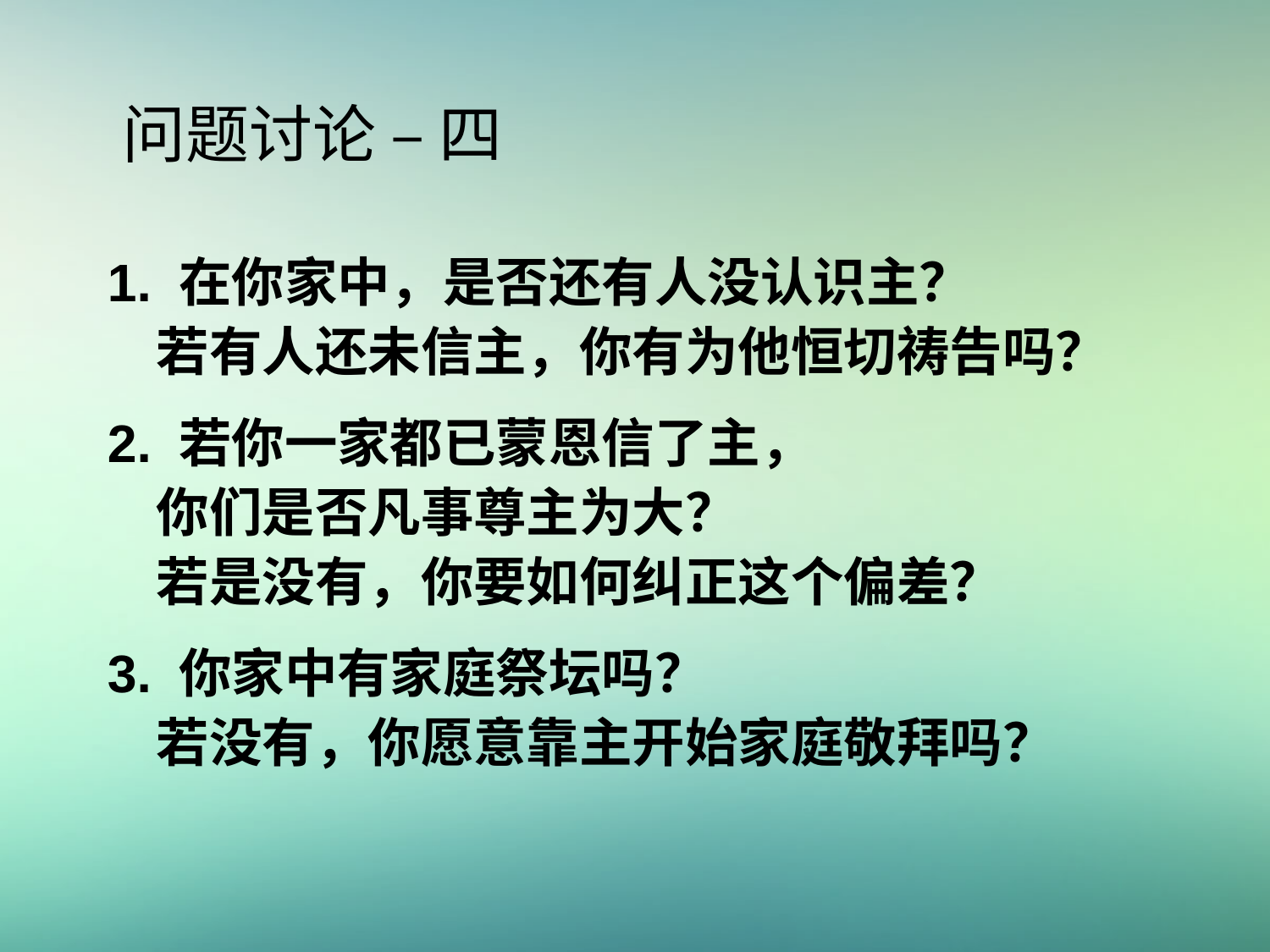

问题讨论 – 四
1. 在你家中，是否还有人没认识主？
   若有人还未信主，你有为他恒切祷告吗？
2. 若你一家都已蒙恩信了主，
   你们是否凡事尊主为大？
   若是没有，你要如何纠正这个偏差？
3. 你家中有家庭祭坛吗？
   若没有，你愿意靠主开始家庭敬拜吗？